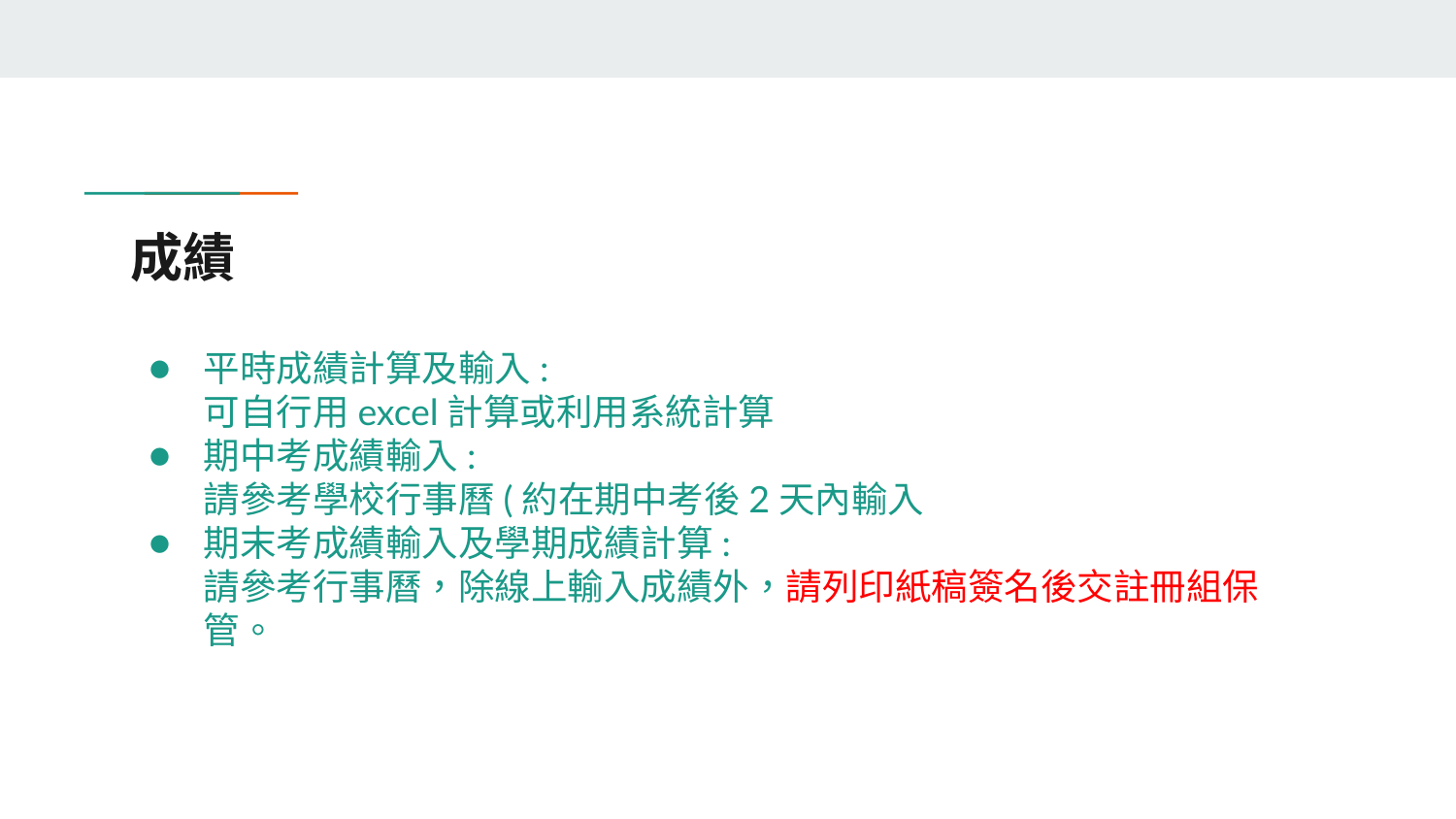

# 成績
平時成績計算及輸入:
可自行用excel計算或利用系統計算
期中考成績輸入:
請參考學校行事曆(約在期中考後2天內輸入
期末考成績輸入及學期成績計算:
請參考行事曆，除線上輸入成績外，請列印紙稿簽名後交註冊組保管。